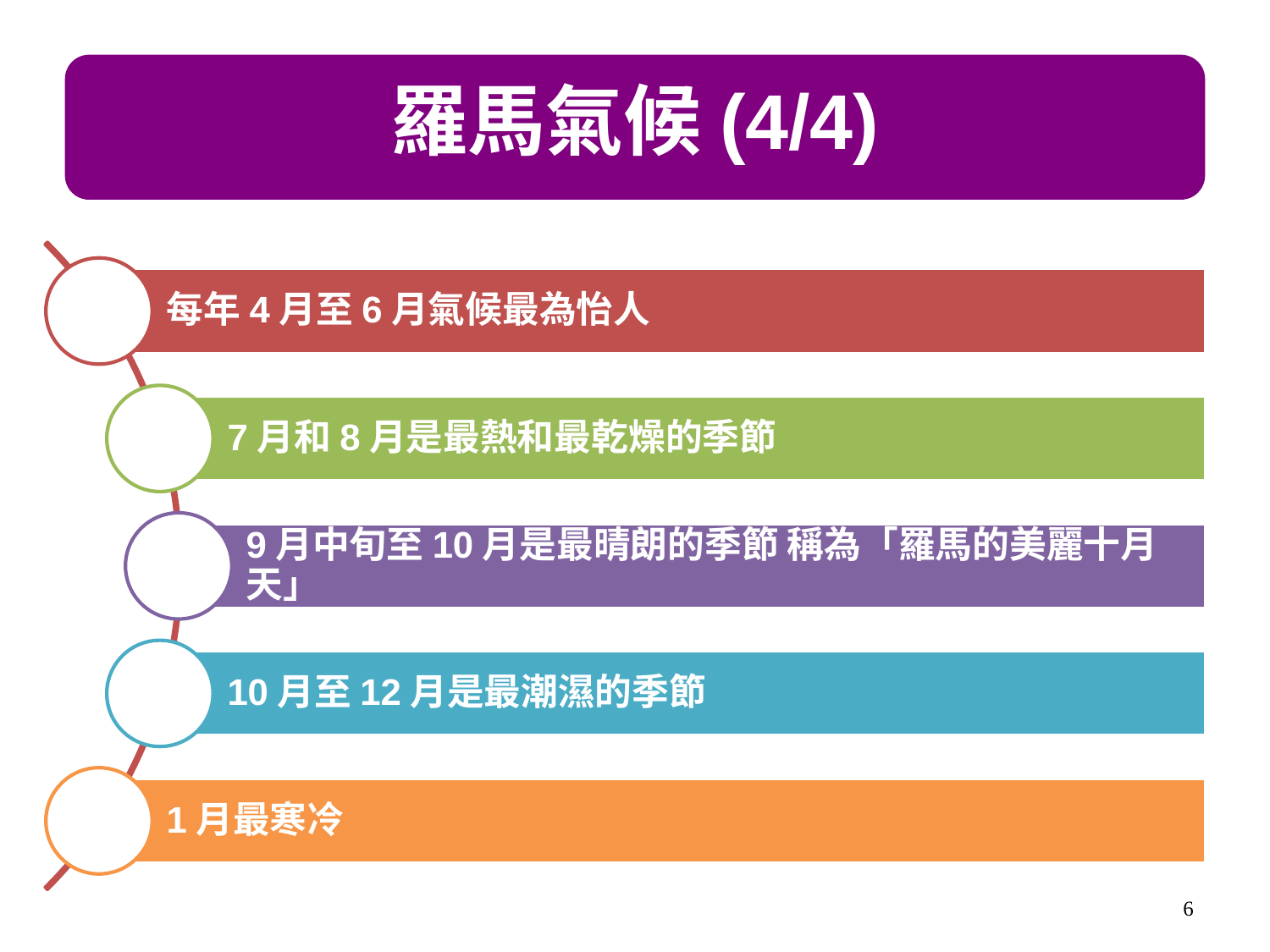

羅馬氣候(4/4)
每年4月至6月氣候最為怡人
7月和8月是最熱和最乾燥的季節
9月中旬至10月是最晴朗的季節 稱為「羅馬的美麗十月天」
10月至12月是最潮濕的季節
1月最寒冷
6